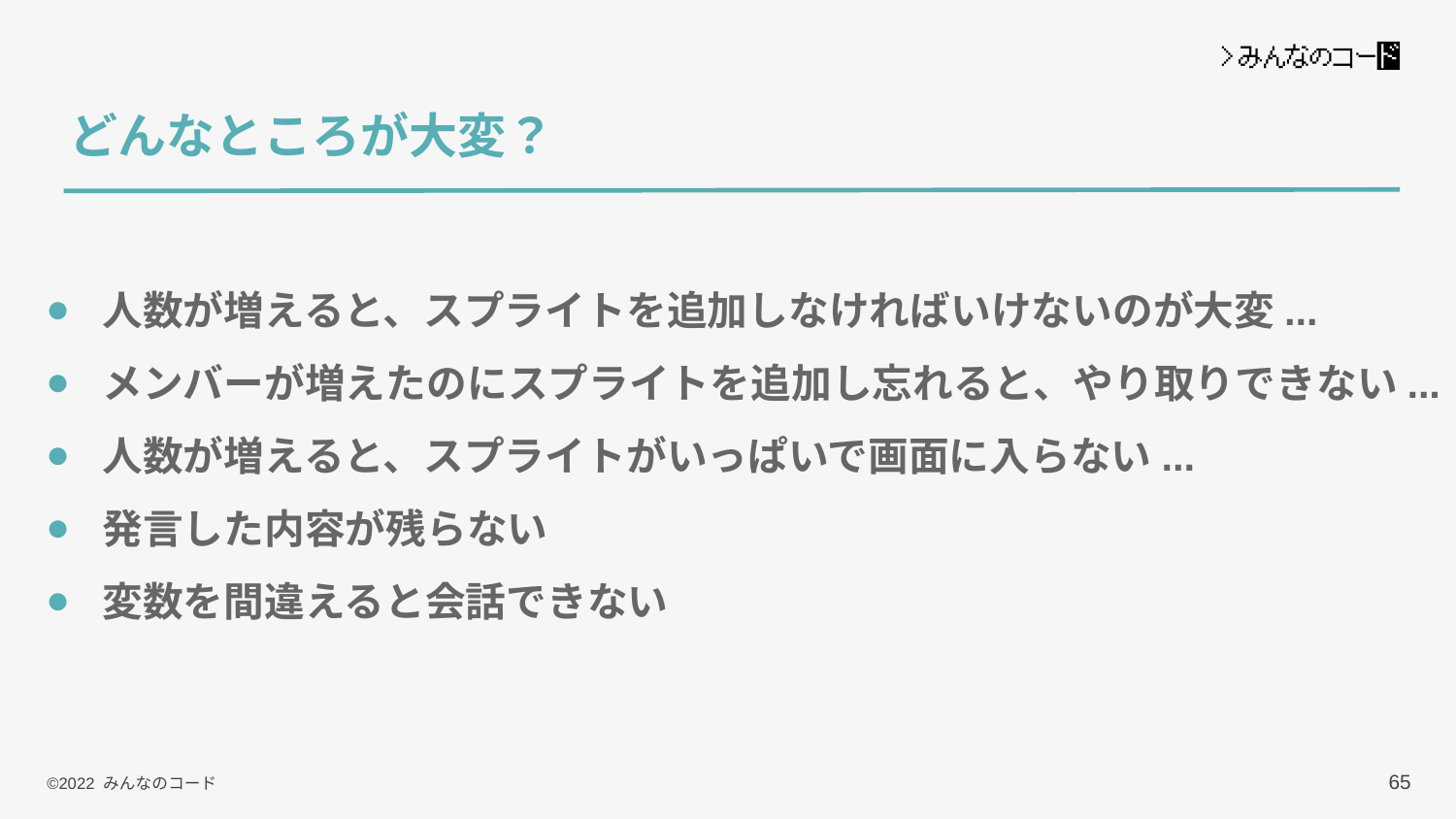

# どんなところが大変？
人数が増えると、スプライトを追加しなければいけないのが大変...
メンバーが増えたのにスプライトを追加し忘れると、やり取りできない...
人数が増えると、スプライトがいっぱいで画面に入らない...
発言した内容が残らない
変数を間違えると会話できない